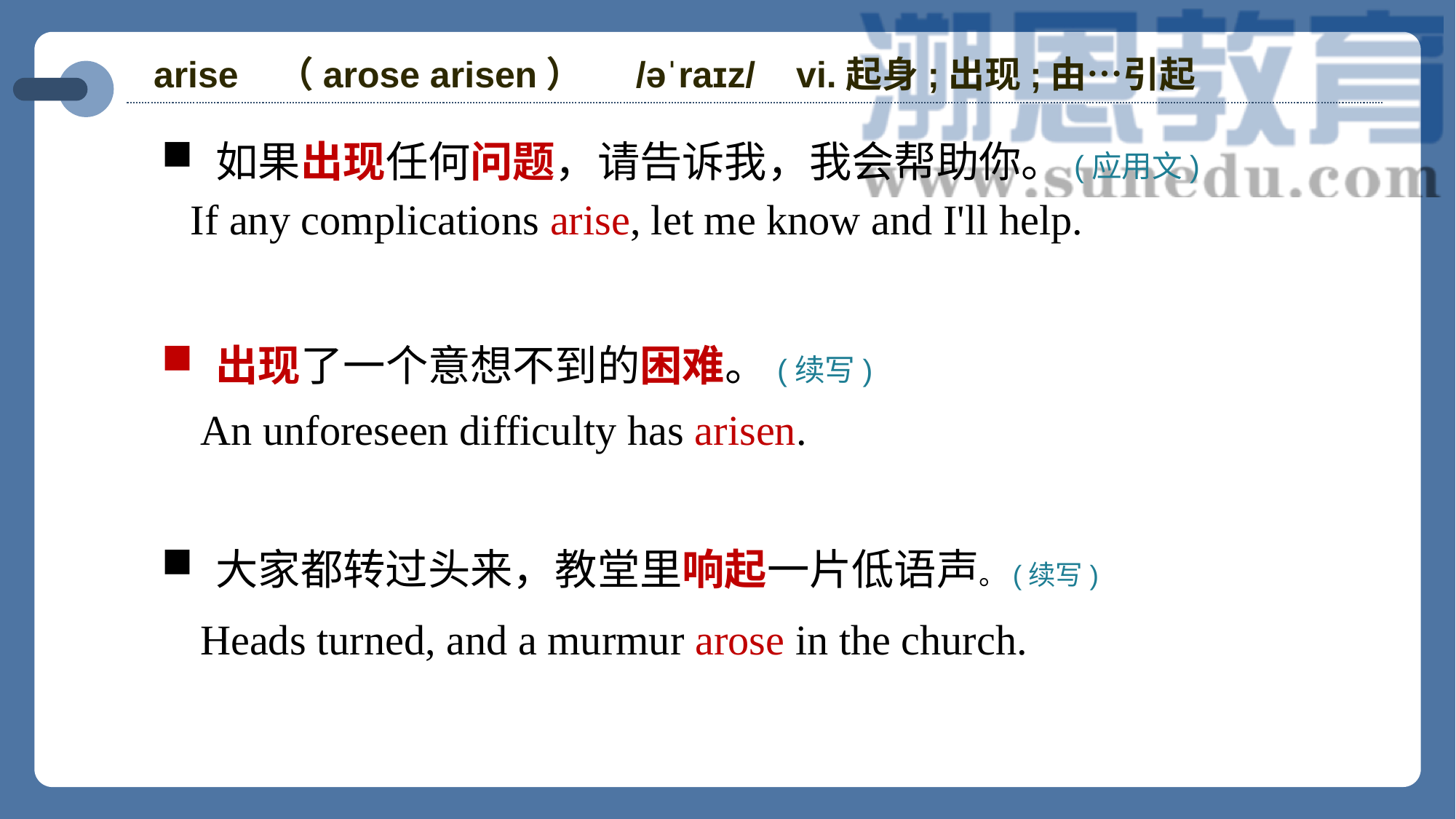

arise   （arose arisen）     /əˈraɪz/    vi.起身;出现;由…引起
如果出现任何问题，请告诉我，我会帮助你。(应用文)

出现了一个意想不到的困难。(续写)

大家都转过头来，教堂里响起一片低语声。(续写)

If any complications arise, let me know and I'll help.
An unforeseen difficulty has arisen.
Heads turned, and a murmur arose in the church.